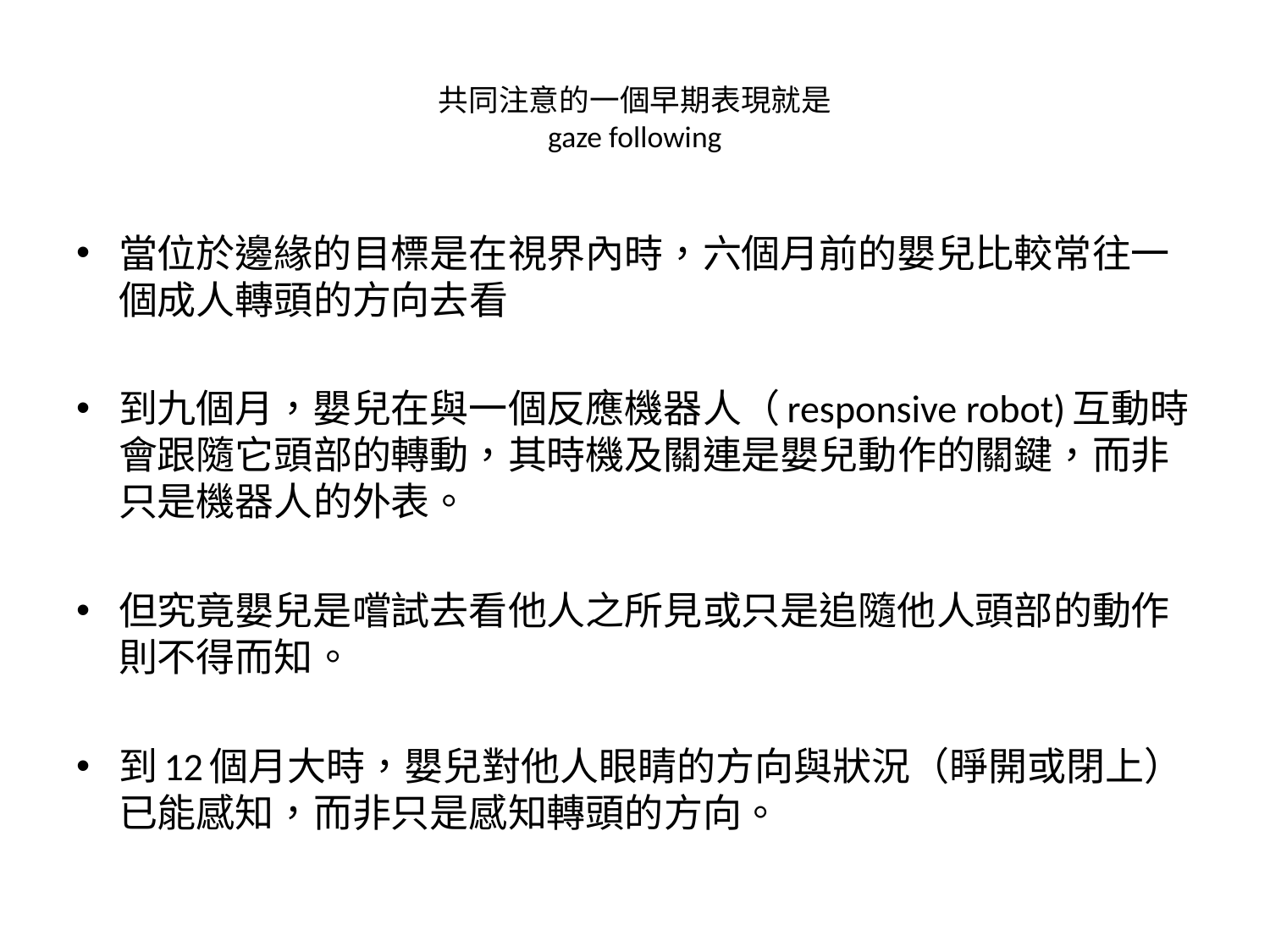

# 共同注意的一個早期表現就是 gaze following
當位於邊緣的目標是在視界內時，六個月前的嬰兒比較常往一個成人轉頭的方向去看

到九個月，嬰兒在與一個反應機器人（responsive robot)互動時會跟隨它頭部的轉動，其時機及關連是嬰兒動作的關鍵，而非只是機器人的外表。

但究竟嬰兒是嚐試去看他人之所見或只是追隨他人頭部的動作則不得而知。

到12個月大時，嬰兒對他人眼睛的方向與狀況（睜開或閉上）已能感知，而非只是感知轉頭的方向。